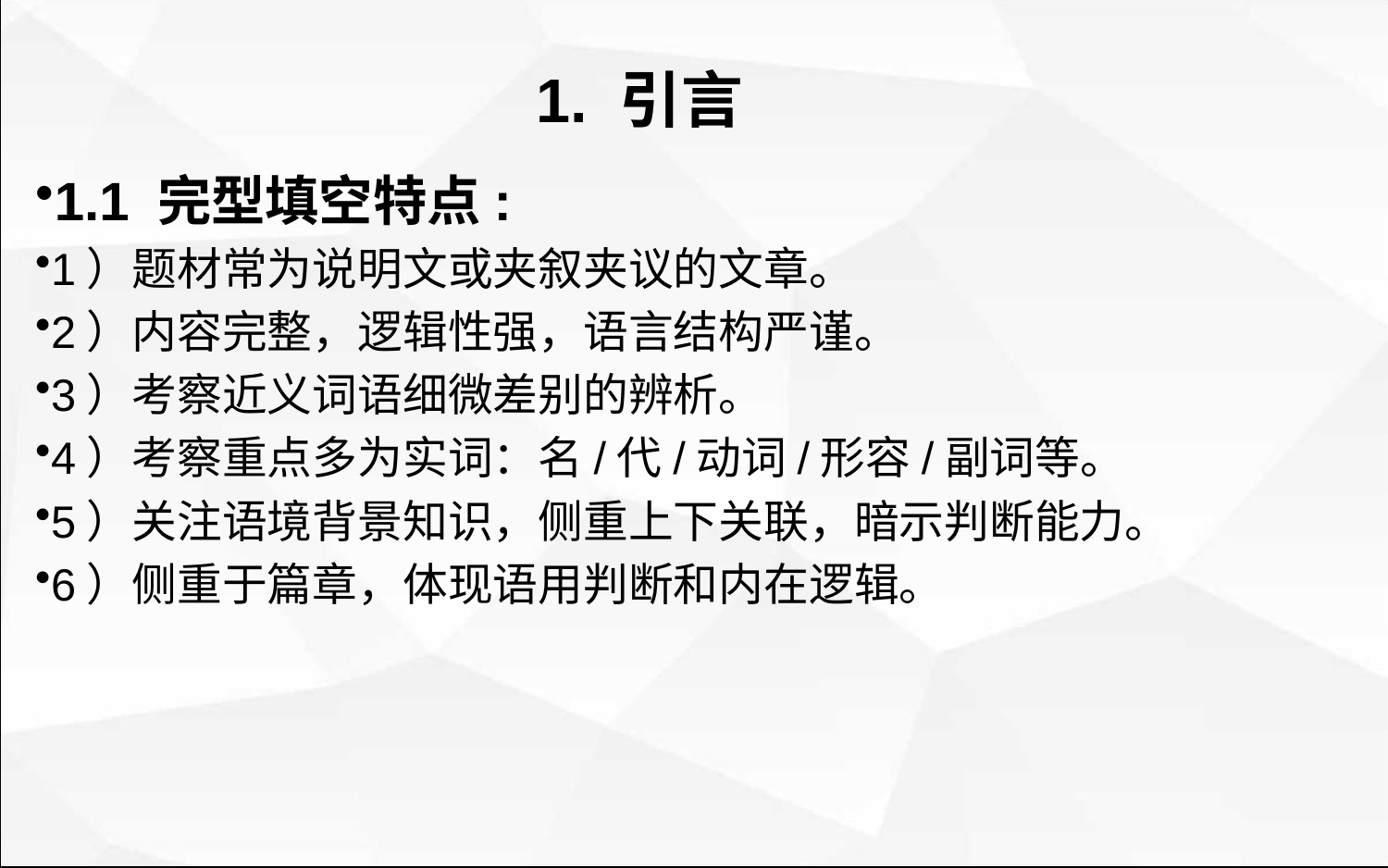

1. 引言
1.1 完型填空特点:
1）题材常为说明文或夹叙夹议的文章。
2）内容完整，逻辑性强，语言结构严谨。
3）考察近义词语细微差别的辨析。
4）考察重点多为实词：名/代/动词/形容/副词等。
5）关注语境背景知识，侧重上下关联，暗示判断能力。
6）侧重于篇章，体现语用判断和内在逻辑。